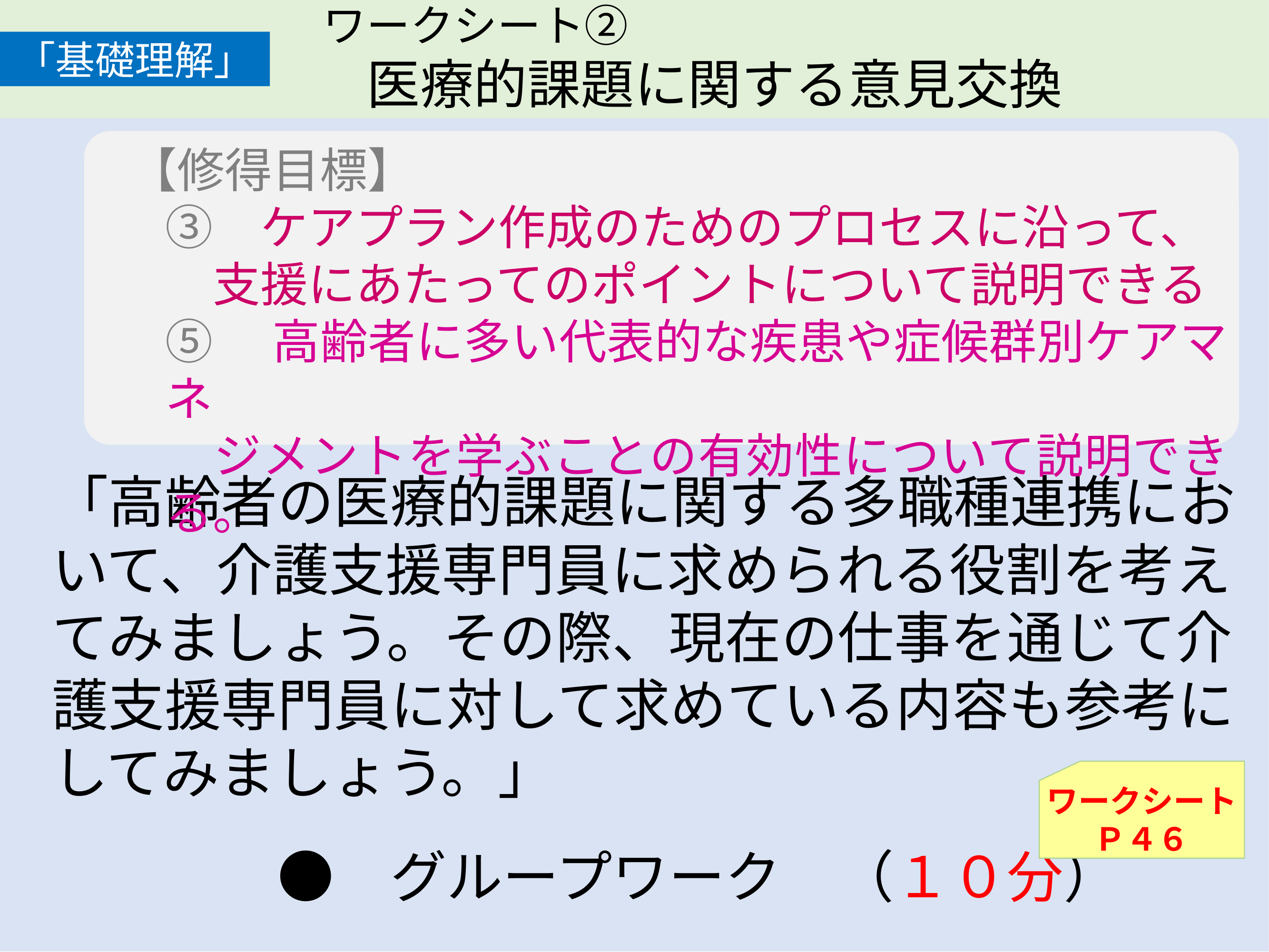

「基礎理解」
　　　　　　　ワークシート②
　　　　　　　　医療的課題に関する意見交換

【修得目標】
　③　ケアプラン作成のためのプロセスに沿って、
　支援にあたってのポイントについて説明できる
⑤　高齢者に多い代表的な疾患や症候群別ケアマネ
　ジメントを学ぶことの有効性について説明できる。

「高齢者の医療的課題に関する多職種連携において、介護支援専門員に求められる役割を考えてみましょう。その際、現在の仕事を通じて介護支援専門員に対して求めている内容も参考にしてみましょう。」

　　　　●　グループワーク　（１０分）
ワークシート
Ｐ４６